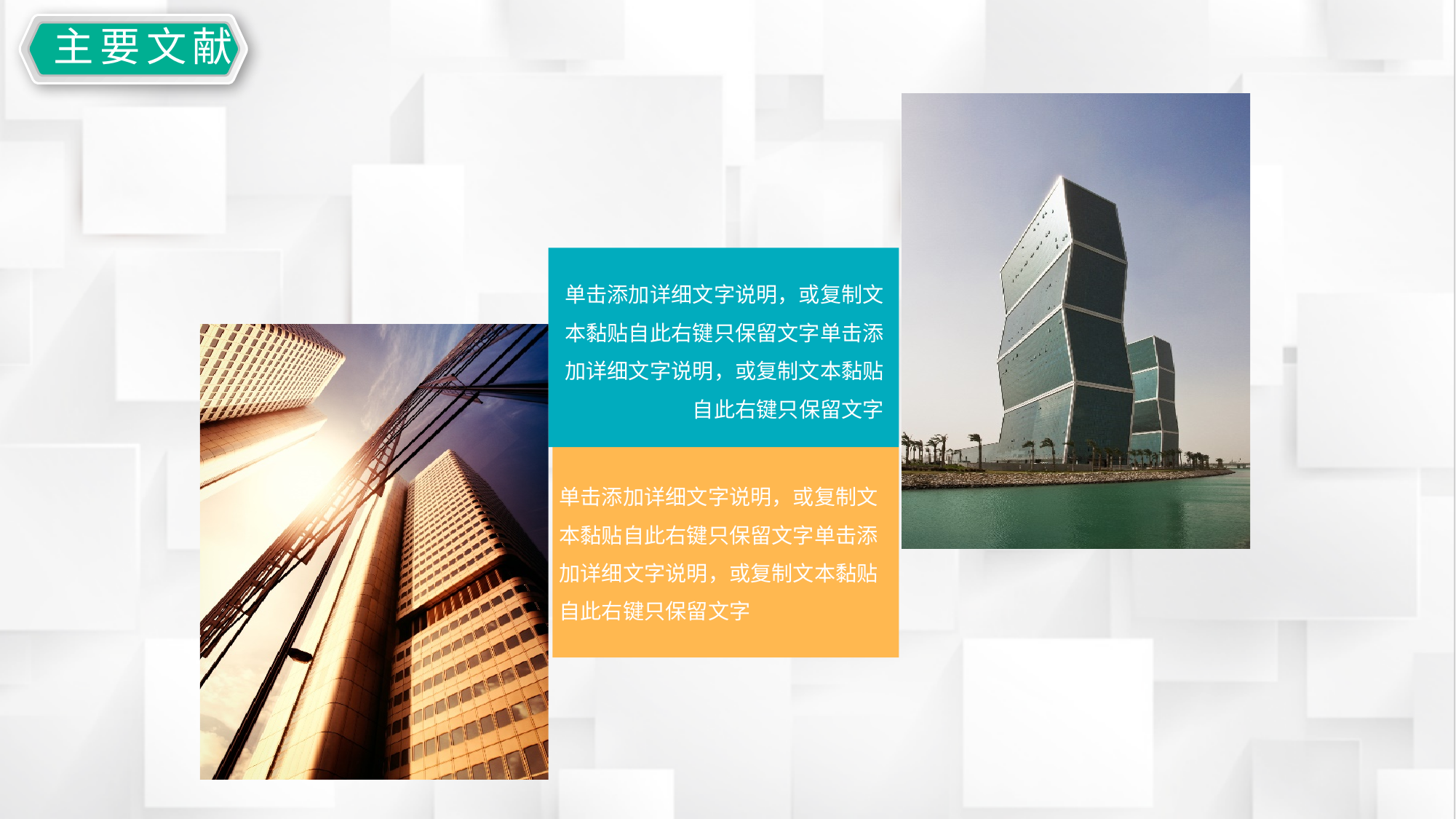

延迟符

主要文献

单击添加详细文字说明，或复制文本黏贴自此右键只保留文字单击添加详细文字说明，或复制文本黏贴自此右键只保留文字

单击添加详细文字说明，或复制文本黏贴自此右键只保留文字单击添加详细文字说明，或复制文本黏贴自此右键只保留文字